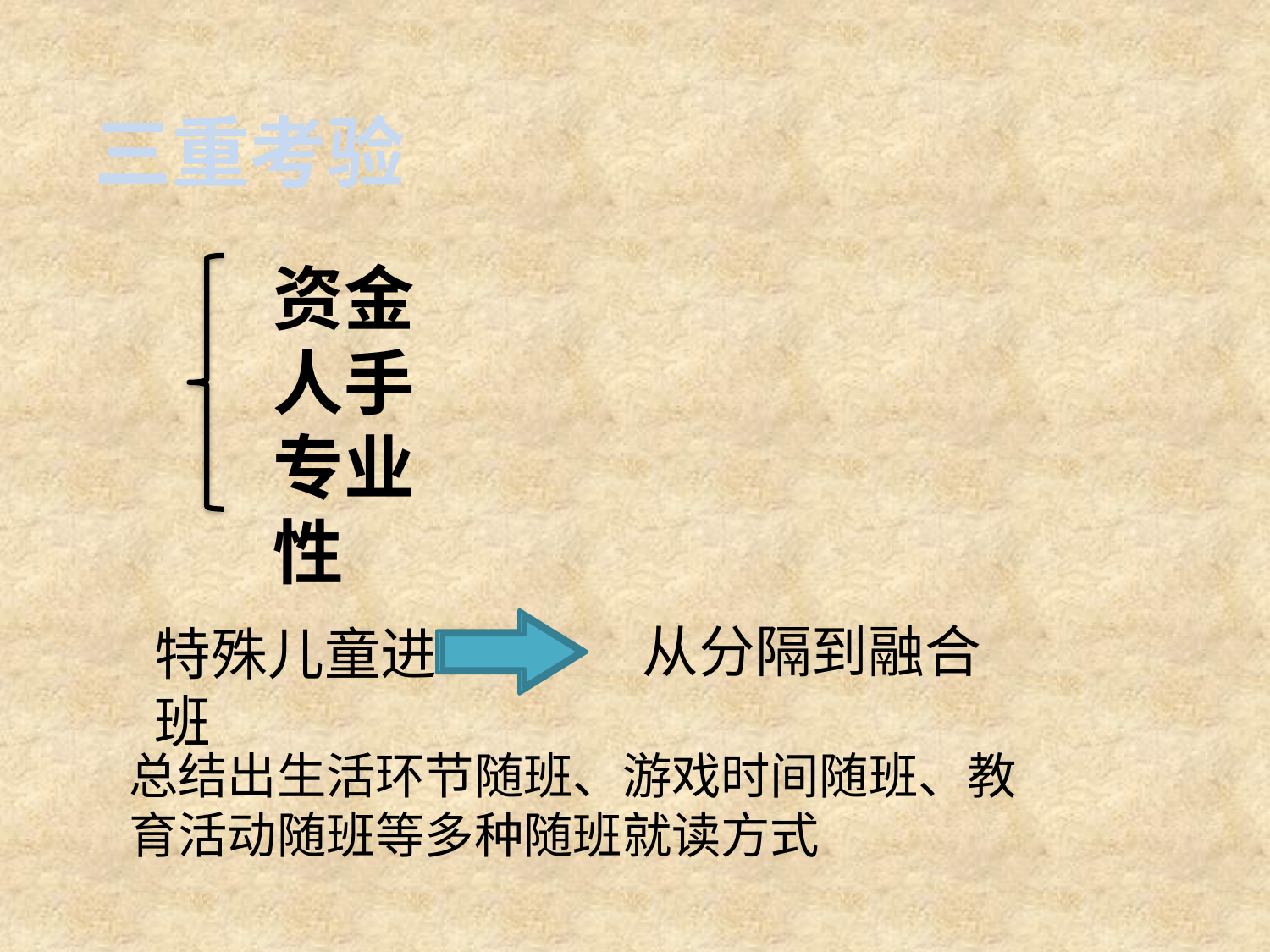

三重考验
资金
人手
专业性

从分隔到融合
特殊儿童进班
总结出生活环节随班、游戏时间随班、教育活动随班等多种随班就读方式